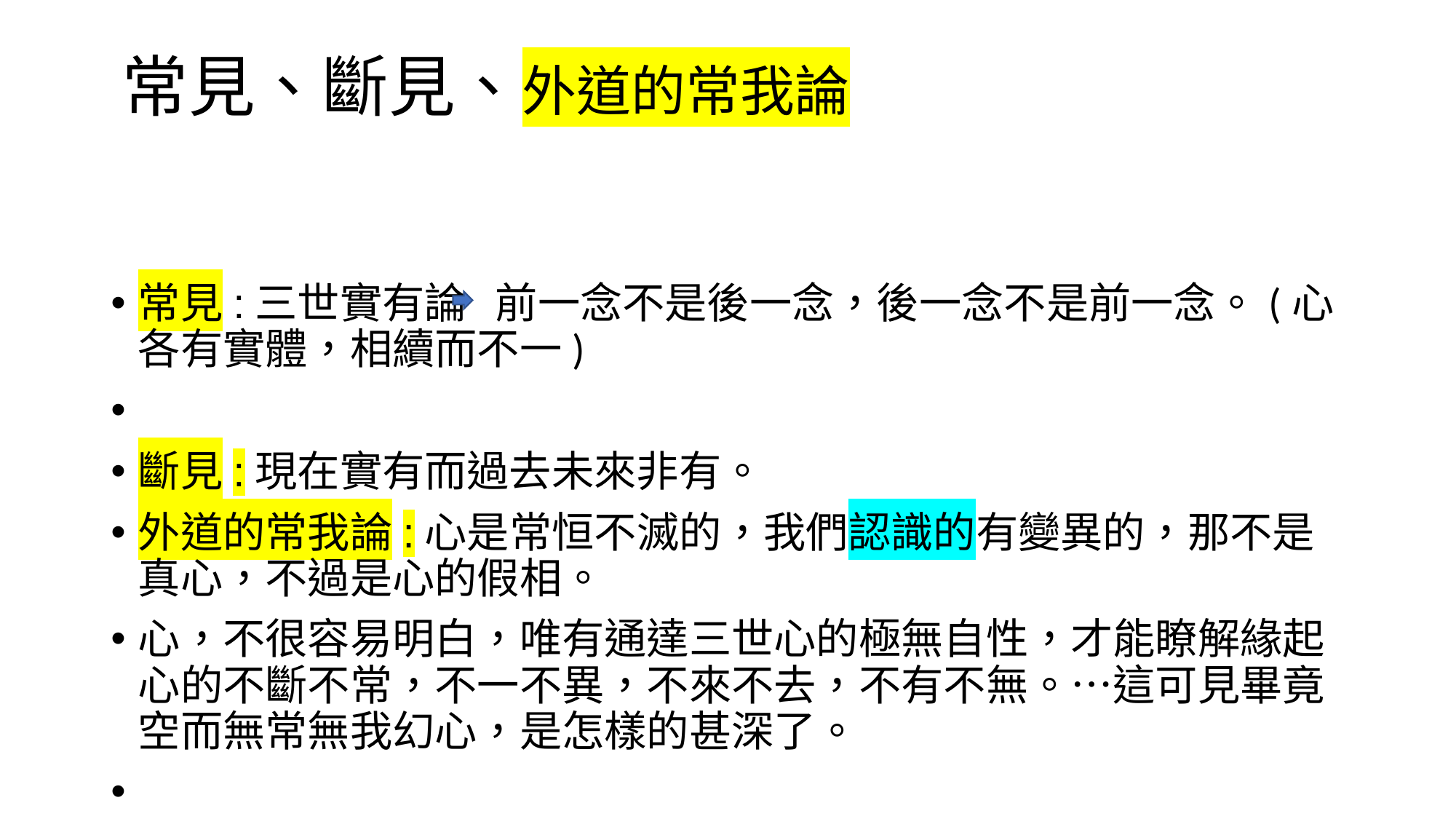

# 常見、斷見、外道的常我論

常見:三世實有論   前一念不是後一念，後一念不是前一念。(心各有實體，相續而不一)

斷見:現在實有而過去未來非有。
外道的常我論:心是常恒不滅的，我們認識的有變異的，那不是真心，不過是心的假相。
心，不很容易明白，唯有通達三世心的極無自性，才能瞭解緣起心的不斷不常，不一不異，不來不去，不有不無。…這可見畢竟空而無常無我幻心，是怎樣的甚深了。